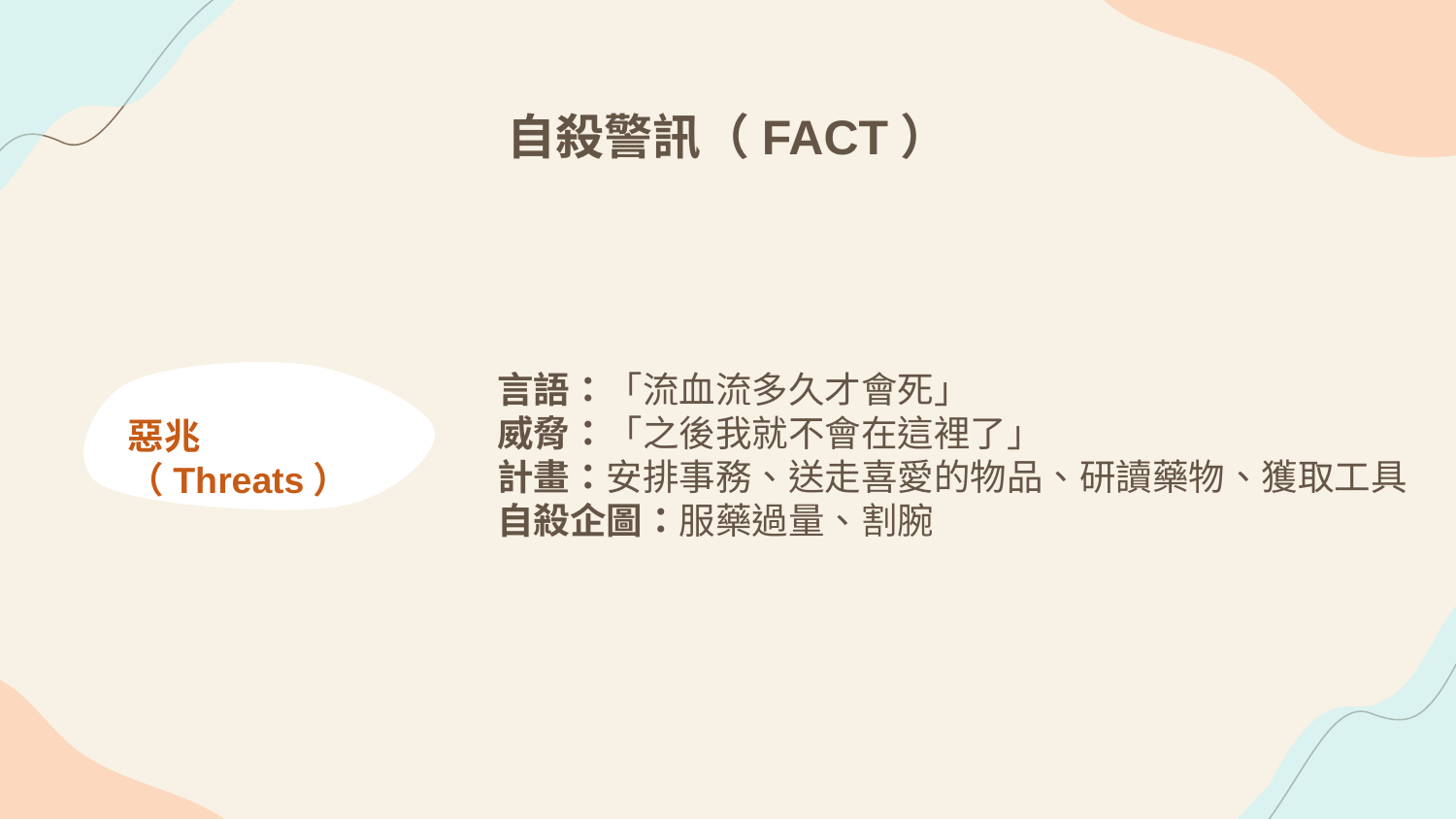

# 自殺警訊（FACT）
言語：「流血流多久才會死」
威脅：「之後我就不會在這裡了」
計畫：安排事務、送走喜愛的物品、研讀藥物、獲取工具
自殺企圖：服藥過量、割腕

惡兆（Threats）